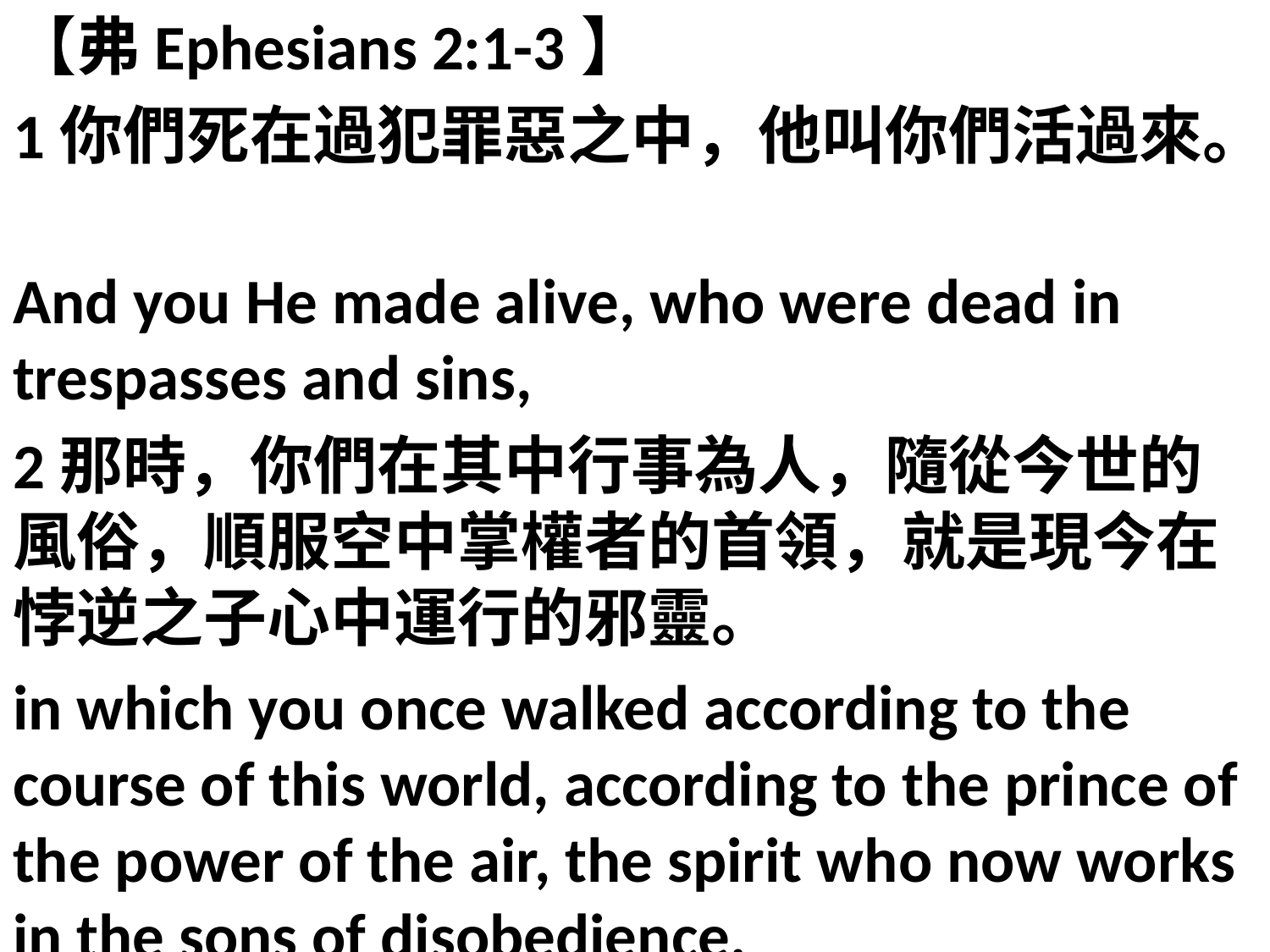

【弗Ephesians 2:1-3】
1你們死在過犯罪惡之中，他叫你們活過來。
And you He made alive, who were dead in trespasses and sins,
2那時，你們在其中行事為人，隨從今世的風俗，順服空中掌權者的首領，就是現今在悖逆之子心中運行的邪靈。
in which you once walked according to the course of this world, according to the prince of the power of the air, the spirit who now works in the sons of disobedience,